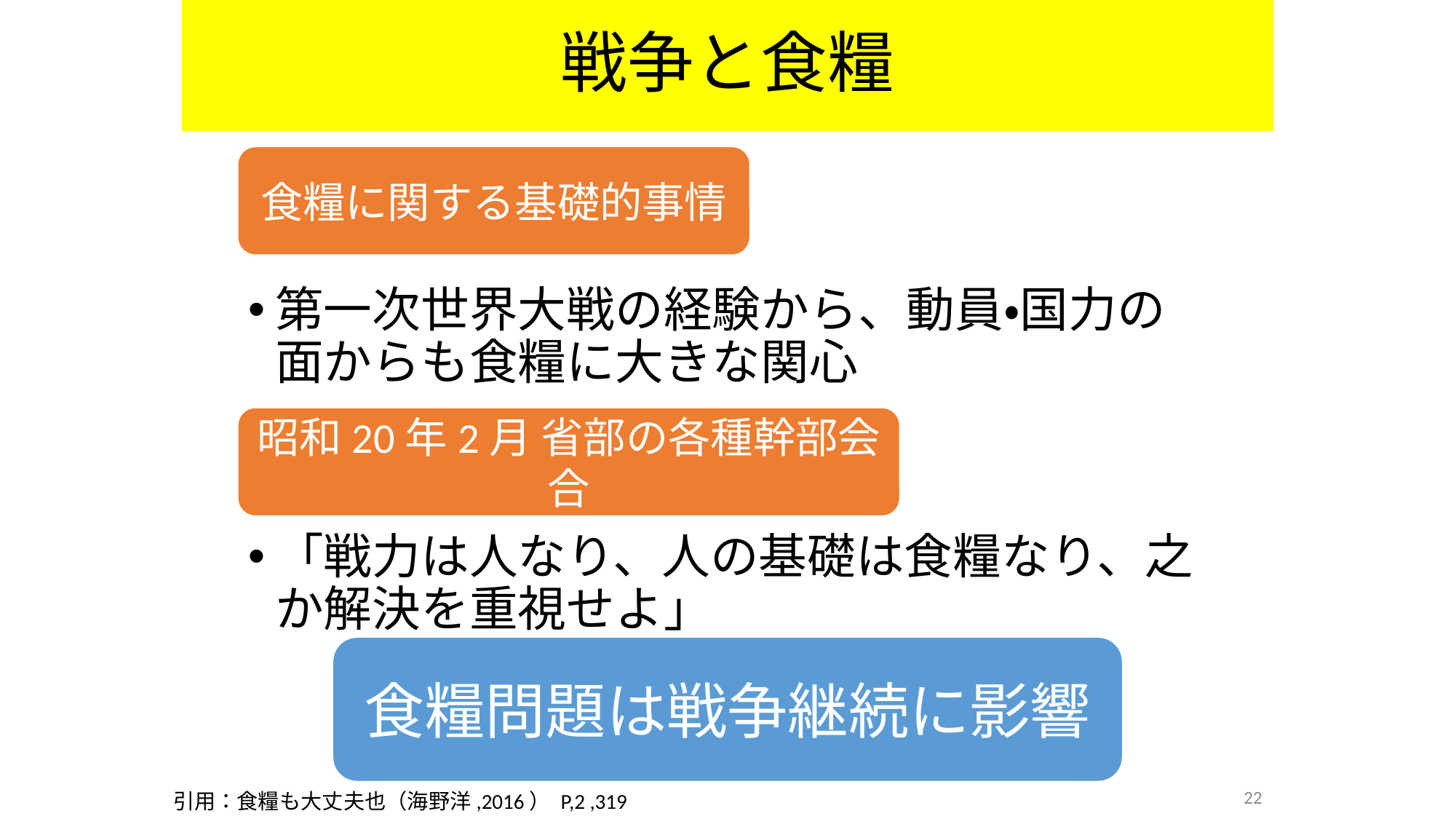

# 戦争と食糧
食糧に関する基礎的事情
第一次世界大戦の経験から、動員・国力の面からも食糧に大きな関心
昭和20年2月 省部の各種幹部会合
「戦力は人なり、人の基礎は食糧なり、之か解決を重視せよ」
食糧問題は戦争継続に影響
22
引用：食糧も大丈夫也（海野洋,2016） P,2 ,319